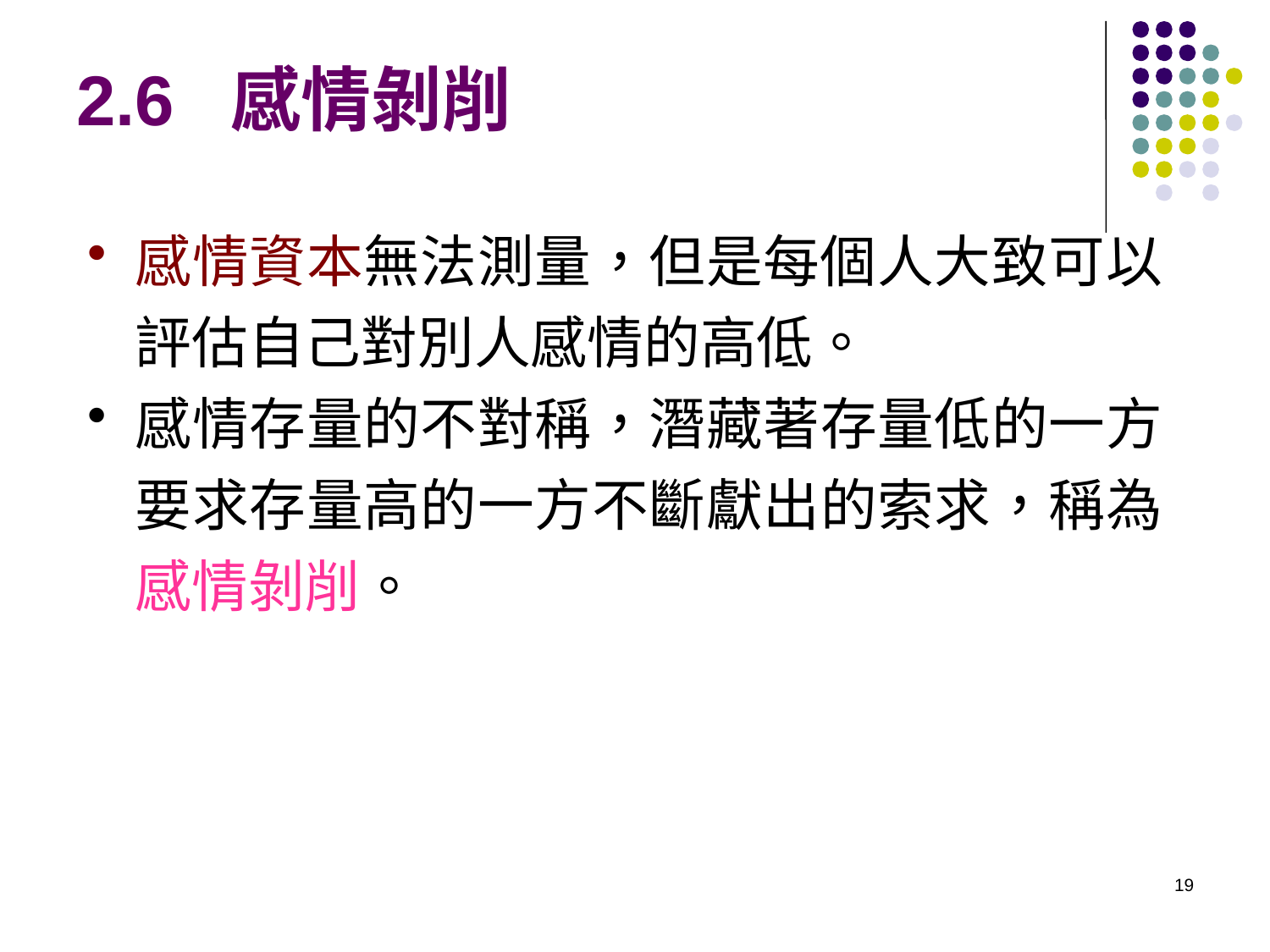

# 2.6  感情剝削
感情資本無法測量，但是每個人大致可以評估自己對別人感情的高低。
感情存量的不對稱，潛藏著存量低的一方要求存量高的一方不斷獻出的索求，稱為感情剝削。
19